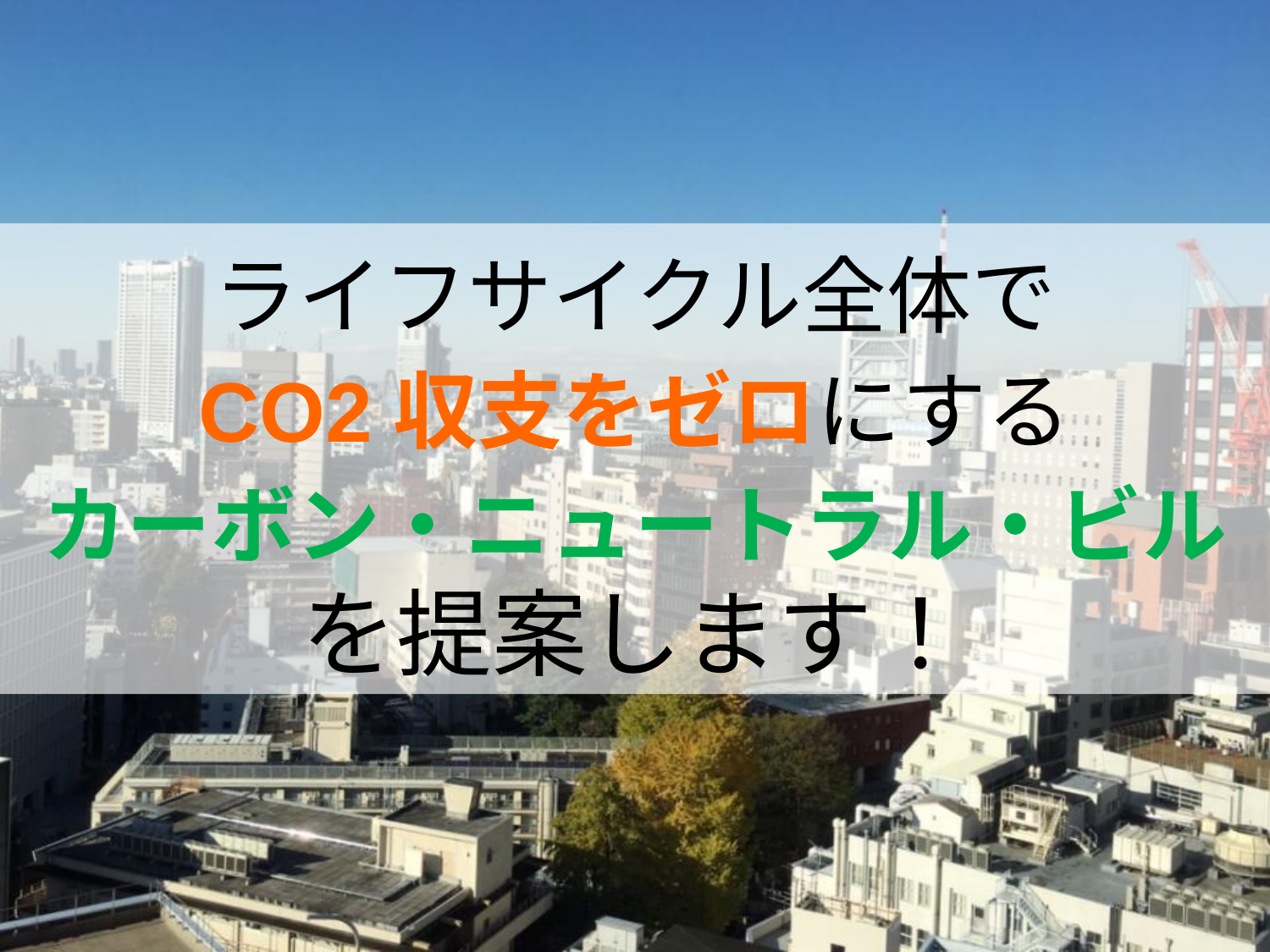

ライフサイクル全体で
CO2収支をゼロにする
カーボン・ニュートラル・ビル
を提案します！